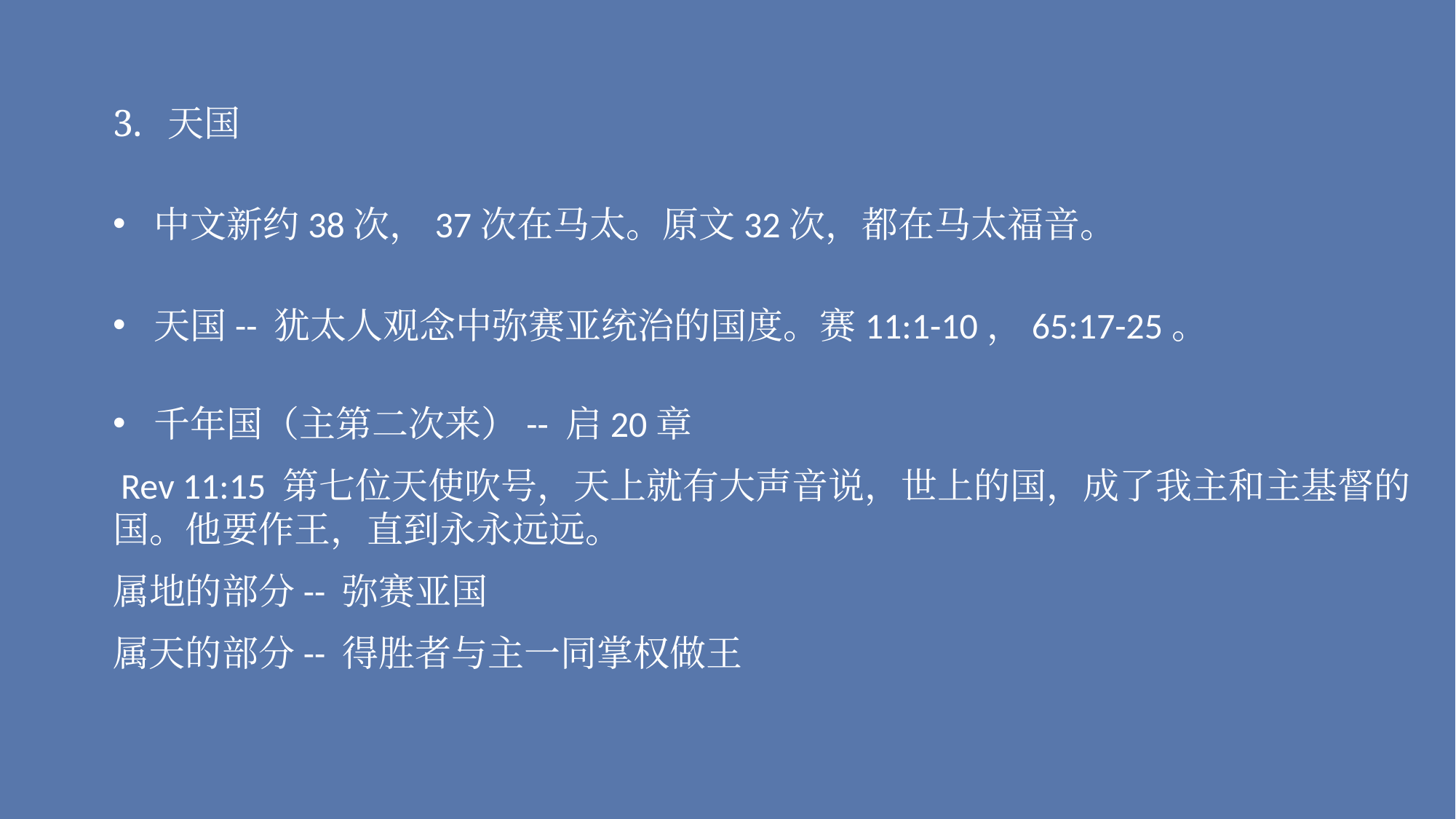

天国
中文新约38次，37次在马太。原文32次，都在马太福音。
天国-- 犹太人观念中弥赛亚统治的国度。赛11:1-10，65:17-25。
千年国（主第二次来）-- 启20章
 Rev 11:15 第七位天使吹号，天上就有大声音说，世上的国，成了我主和主基督的国。他要作王，直到永永远远。
属地的部分-- 弥赛亚国
属天的部分-- 得胜者与主一同掌权做王